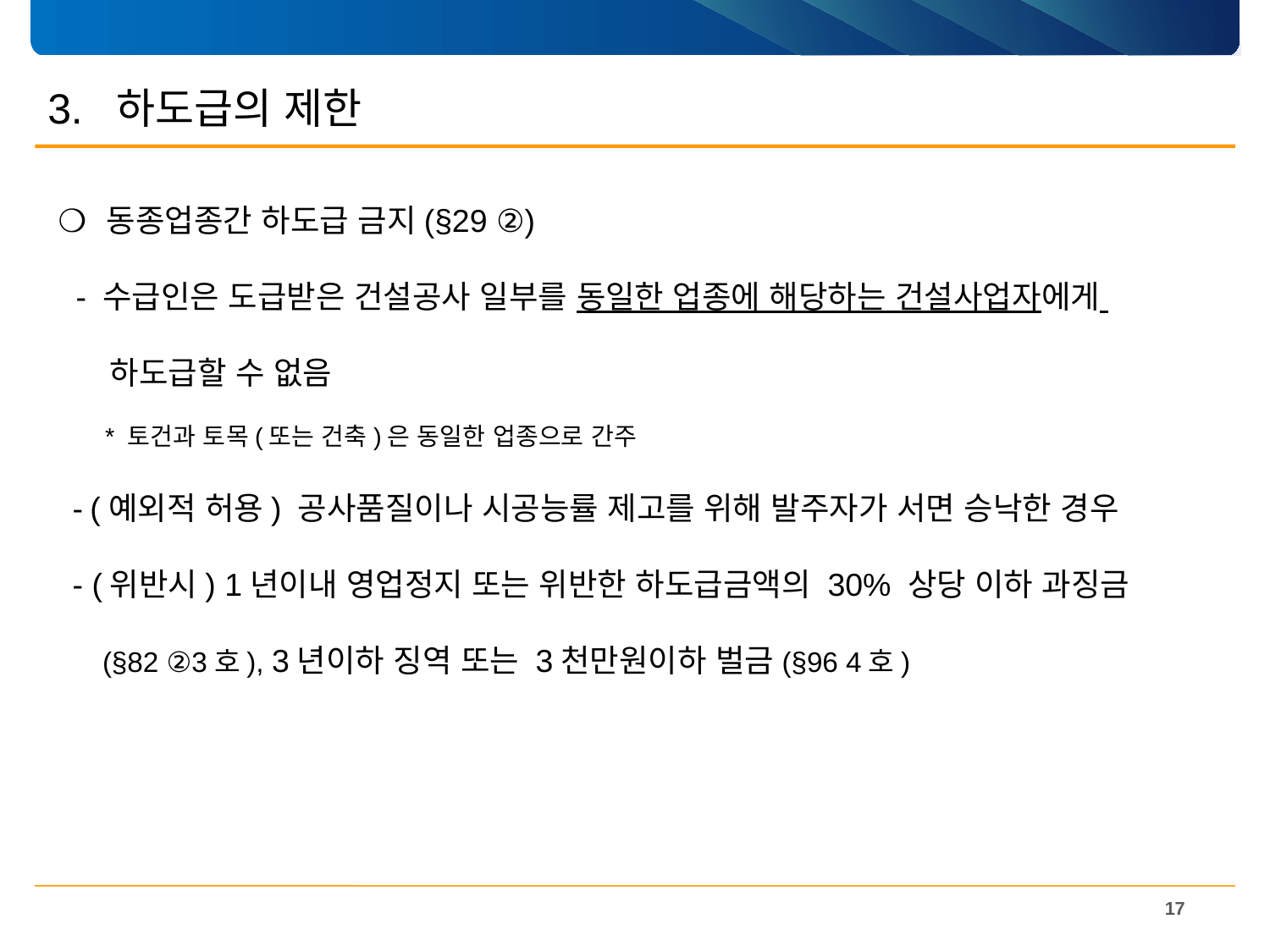

# 3.  하도급의 제한
 ❍  동종업종간 하도급 금지(§29 ②)
   - 수급인은 도급받은 건설공사 일부를 동일한 업종에 해당하는 건설사업자에게
      하도급할 수 없음
        * 토건과 토목(또는 건축)은 동일한 업종으로 간주
     -  (예외적 허용) 공사품질이나 시공능률 제고를 위해 발주자가 서면 승낙한 경우
     - (위반시) 1년이내 영업정지 또는 위반한 하도급금액의 30% 상당 이하 과징금
      (§82 ②3호), 3년이하 징역 또는 3천만원이하 벌금(§96 4호)